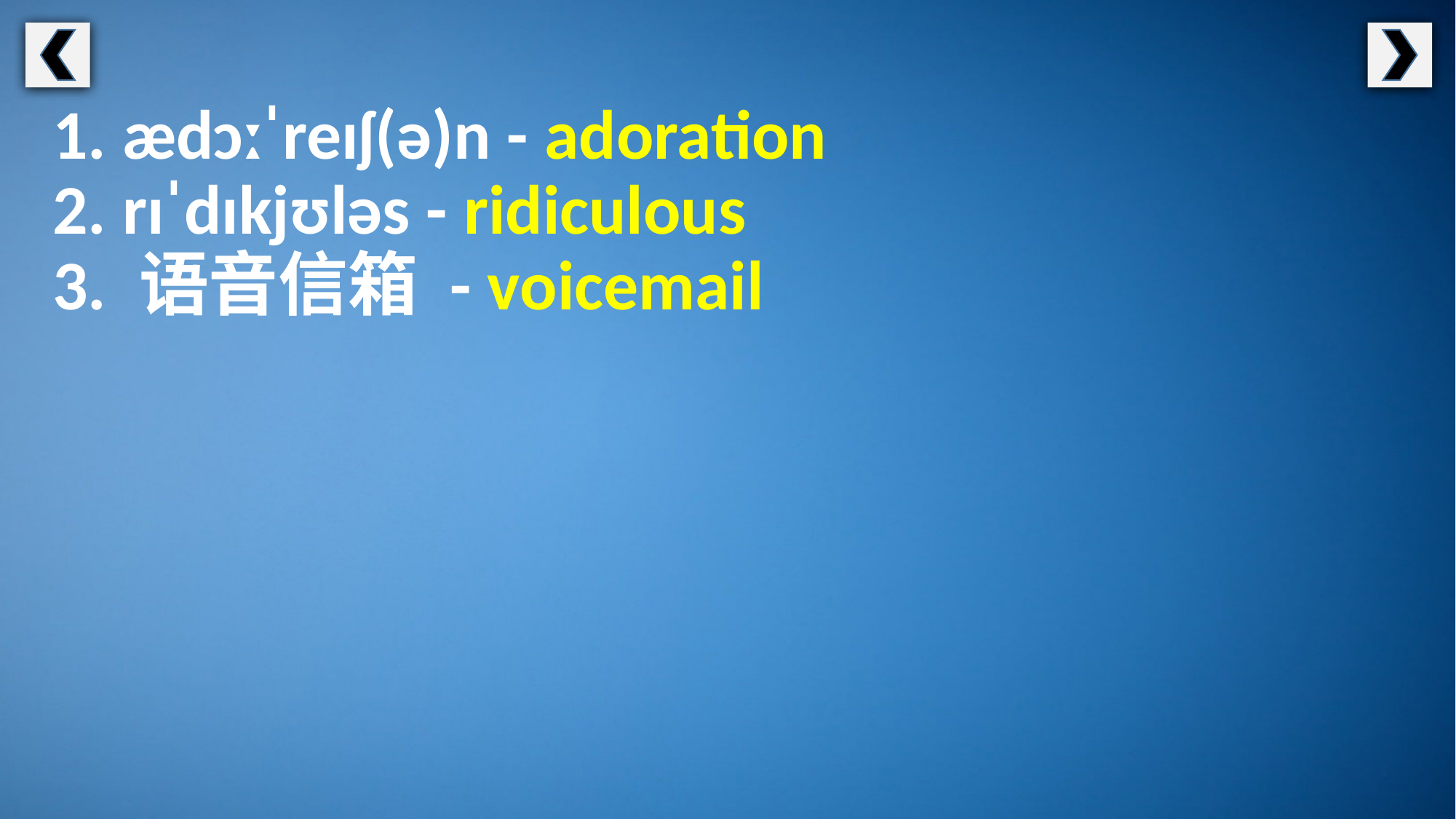

1. ædɔːˈreɪʃ(ə)n - adoration
2. rɪˈdɪkjʊləs - ridiculous
3. 语音信箱 - voicemail